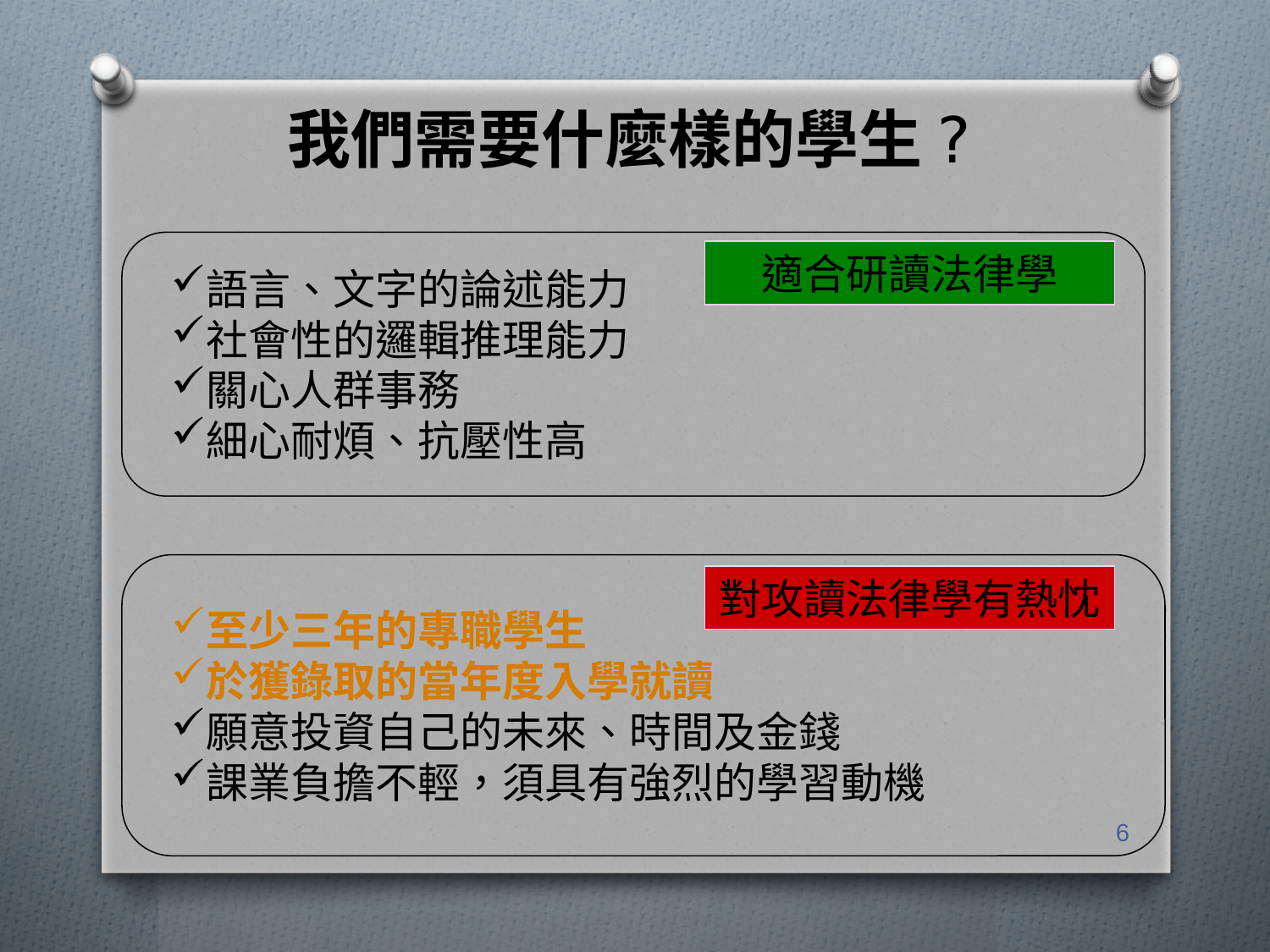

# 我們需要什麼樣的學生?

適合研讀法律學
語言、文字的論述能力
社會性的邏輯推理能力
關心人群事務
細心耐煩、抗壓性高

對攻讀法律學有熱忱
至少三年的專職學生
於獲錄取的當年度入學就讀
願意投資自己的未來、時間及金錢
課業負擔不輕，須具有強烈的學習動機
6